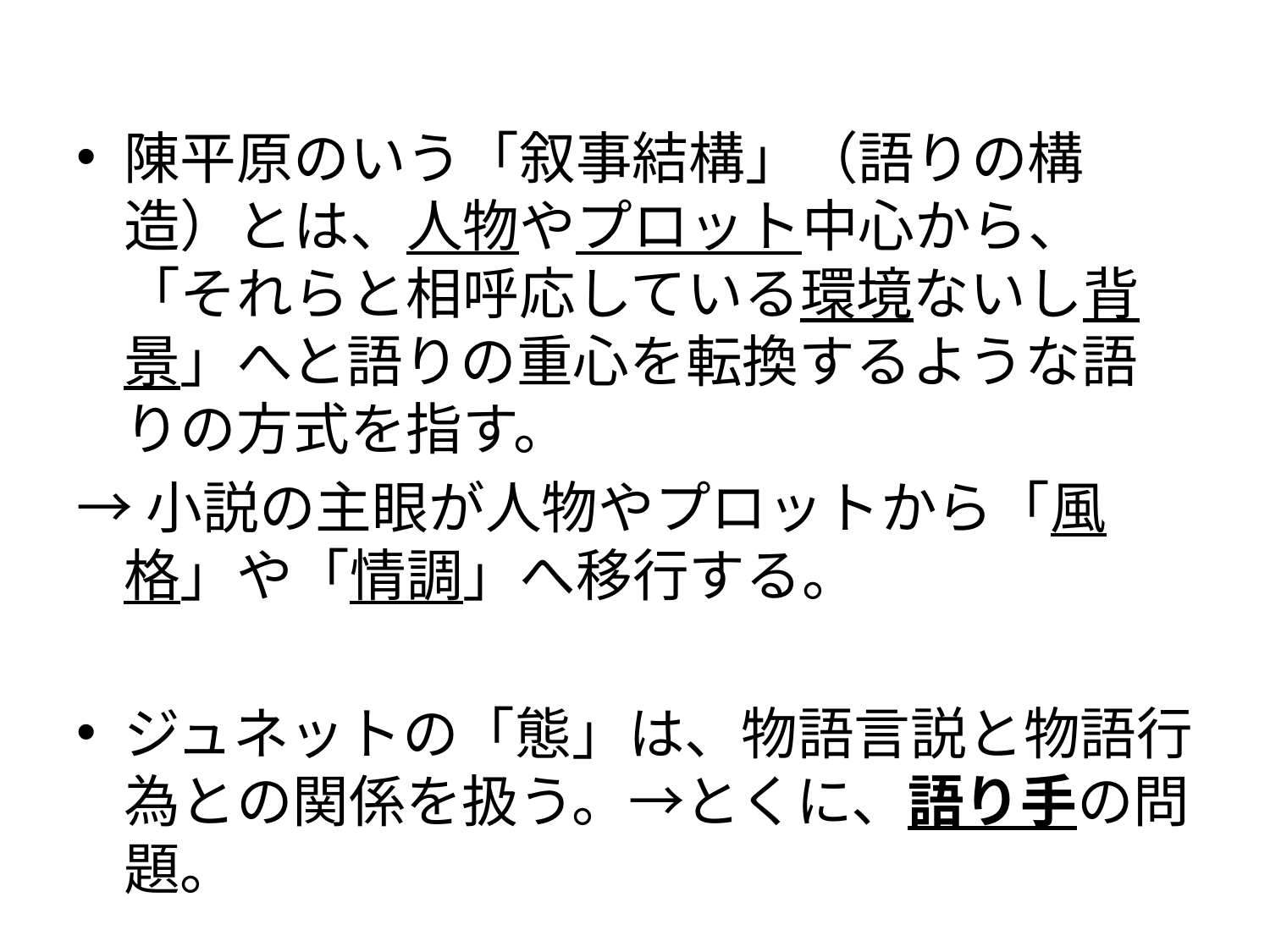

陳平原のいう「叙事結構」（語りの構造）とは、人物やプロット中心から、「それらと相呼応している環境ないし背景」へと語りの重心を転換するような語りの方式を指す。
→小説の主眼が人物やプロットから「風格」や「情調」へ移行する。

ジュネットの「態」は、物語言説と物語行為との関係を扱う。→とくに、語り手の問題。